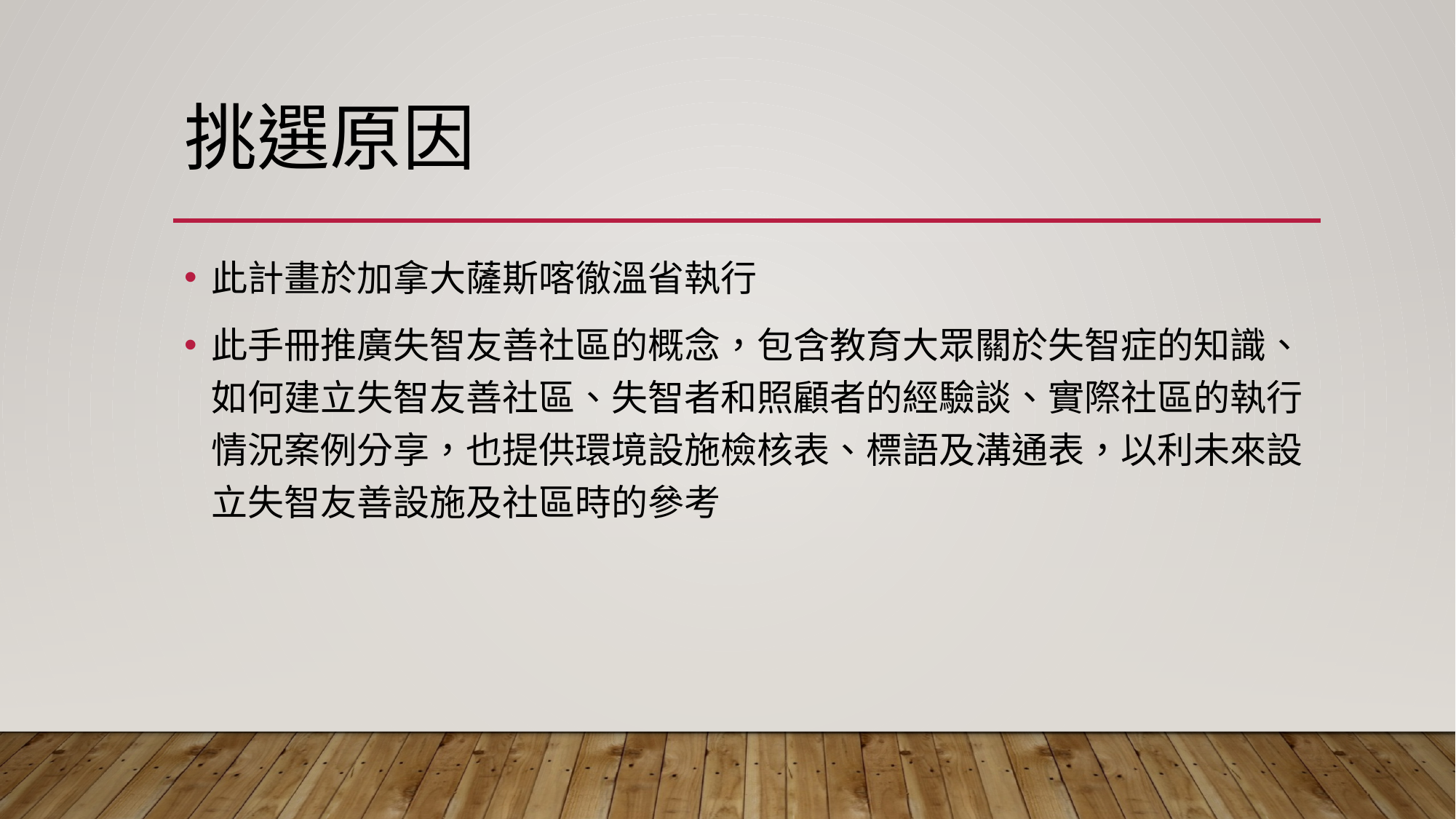

# 挑選原因
此計畫於加拿大薩斯喀徹溫省執行
此手冊推廣失智友善社區的概念，包含教育大眾關於失智症的知識、如何建立失智友善社區、失智者和照顧者的經驗談、實際社區的執行情況案例分享，也提供環境設施檢核表、標語及溝通表，以利未來設立失智友善設施及社區時的參考